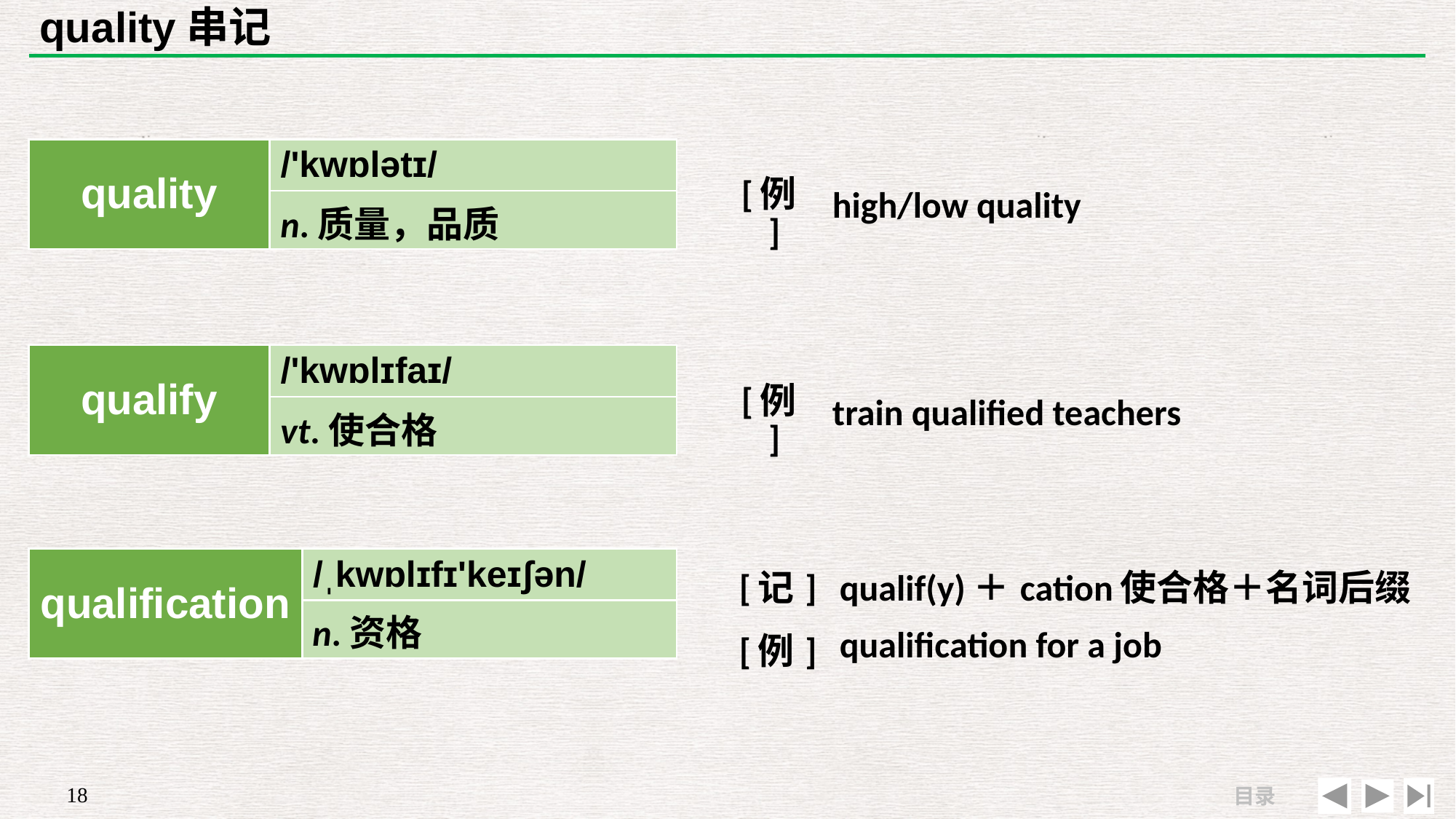

# quality串记

|  |  |
| --- | --- |
| [例] | high/low quality |
| quality | /'kwɒlətɪ/ |
| --- | --- |
|  |  |
n.质量，品质
|  |  |
| --- | --- |
| [例] | train qualified teachers |
| qualify | /'kwɒlɪfaɪ/ |
| --- | --- |
|  |  |
vt.使合格
| qualification | /ˌkwɒlɪfɪ'keɪʃən/ |
| --- | --- |
|  |  |
| [记] | qualif(y)＋cation使合格＋名词后缀 |
| --- | --- |
| [例] | qualification for a job |
n.资格